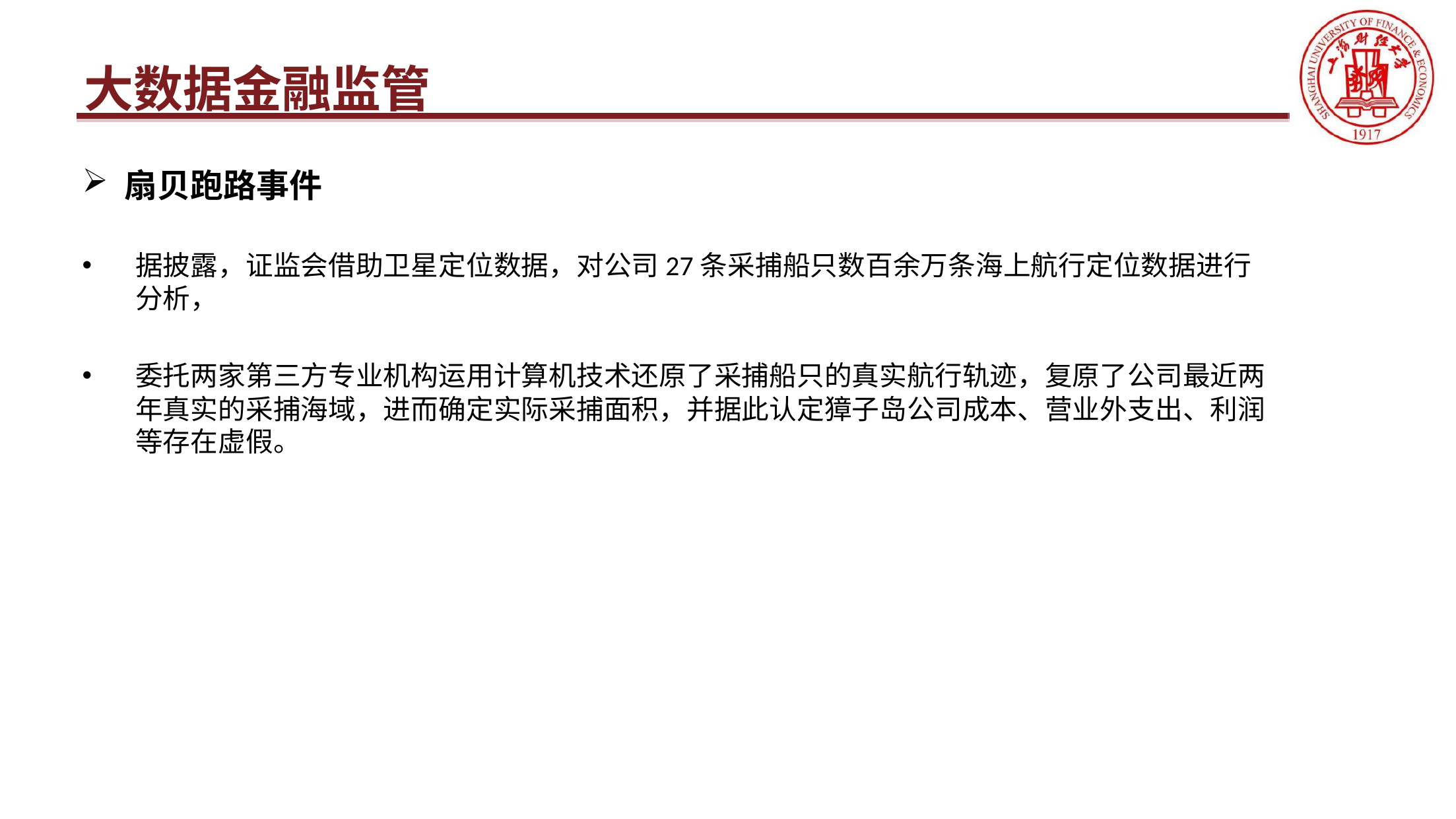

# 大数据金融监管
扇贝跑路事件

据披露，证监会借助卫星定位数据，对公司27条采捕船只数百余万条海上航行定位数据进行分析，

委托两家第三方专业机构运用计算机技术还原了采捕船只的真实航行轨迹，复原了公司最近两年真实的采捕海域，进而确定实际采捕面积，并据此认定獐子岛公司成本、营业外支出、利润等存在虚假。